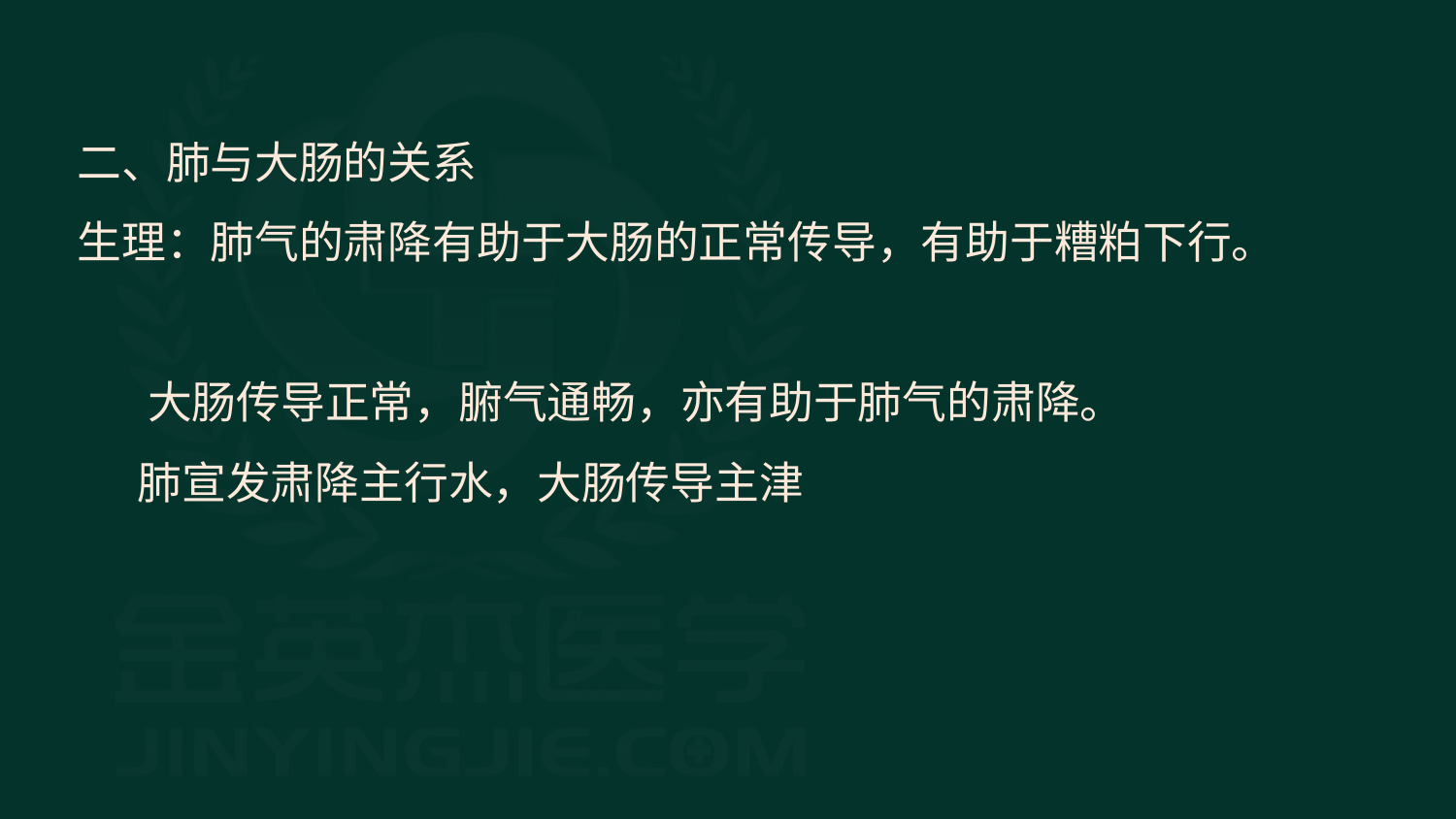

二、肺与大肠的关系
生理：肺气的肃降有助于大肠的正常传导，有助于糟粕下行。
      大肠传导正常，腑气通畅，亦有助于肺气的肃降。
     肺宣发肃降主行水，大肠传导主津